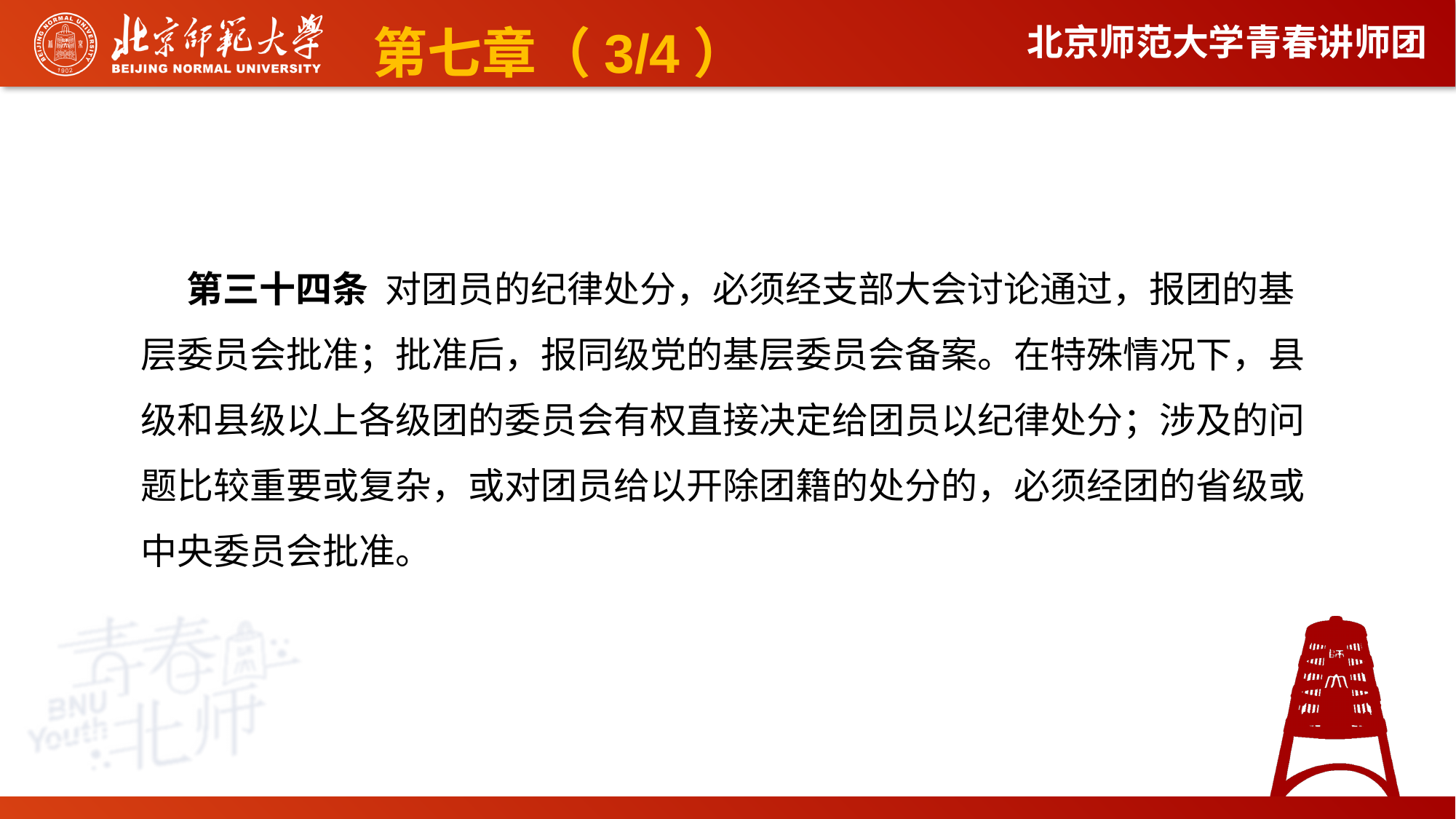

第七章（3/4）

第三十四条  对团员的纪律处分，必须经支部大会讨论通过，报团的基层委员会批准；批准后，报同级党的基层委员会备案。在特殊情况下，县级和县级以上各级团的委员会有权直接决定给团员以纪律处分；涉及的问题比较重要或复杂，或对团员给以开除团籍的处分的，必须经团的省级或中央委员会批准。